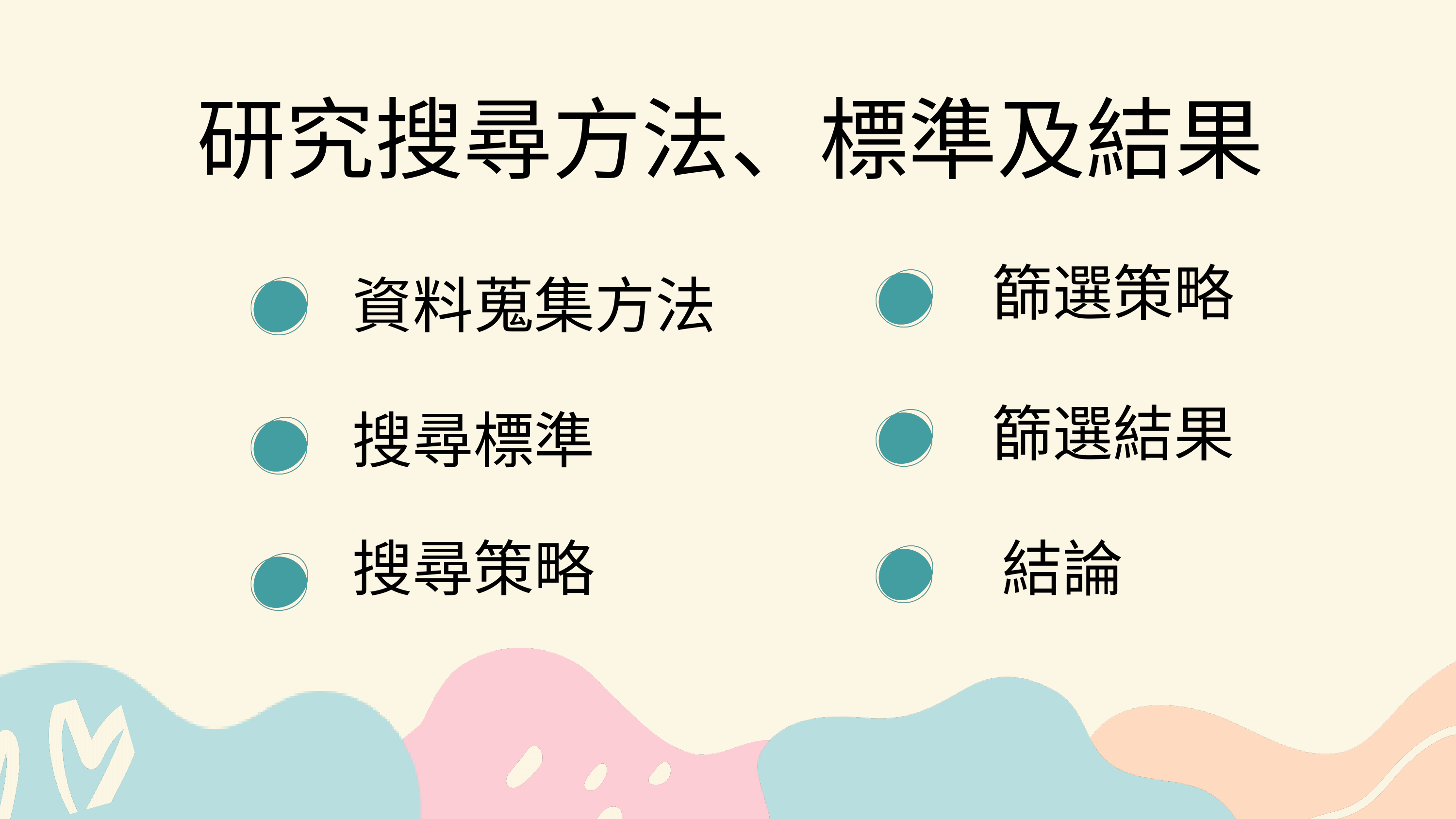

研究搜尋方法、標準及結果
篩選策略
資料蒐集方法

篩選結果
搜尋標準

搜尋策略
結論